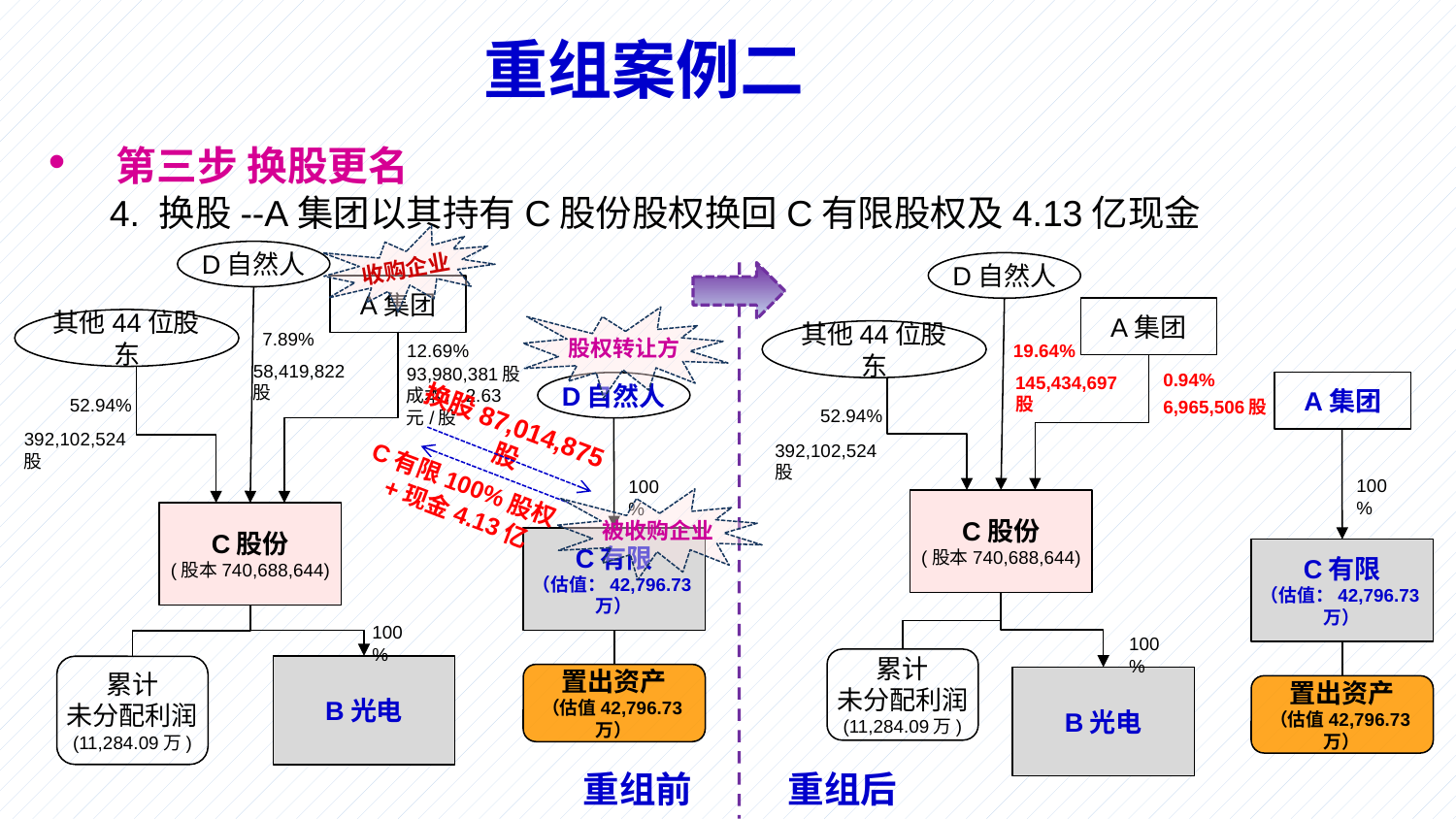

重组案例二
  第三步 换股更名
      4. 换股--A集团以其持有C股份股权换回C有限股权及4.13亿现金
收购企业
D自然人
D自然人

A集团
A集团
股权转让方
其他44位股东
7.89%
其他44位股东
12.69%
19.64%
58,419,822股
93,980,381股
成本：2.63元/股
0.94%
145,434,697股
A集团
D自然人
52.94%
6,965,506股
52.94%
392,102,524股
换股87,014,875股
392,102,524股
100%
100%
C有限100%股权+现金4.13亿
被收购企业
C股份
(股本740,688,644)
C股份
(股本740,688,644)
C有限
（估值：42,796.73万）
C有限
（估值：42,796.73万）
100%
100%
累计
未分配利润
(11,284.09万)
B光电
累计
未分配利润
(11,284.09万)
置出资产
（估值42,796.73万）
B光电
置出资产
（估值42,796.73万）
重组前
重组后